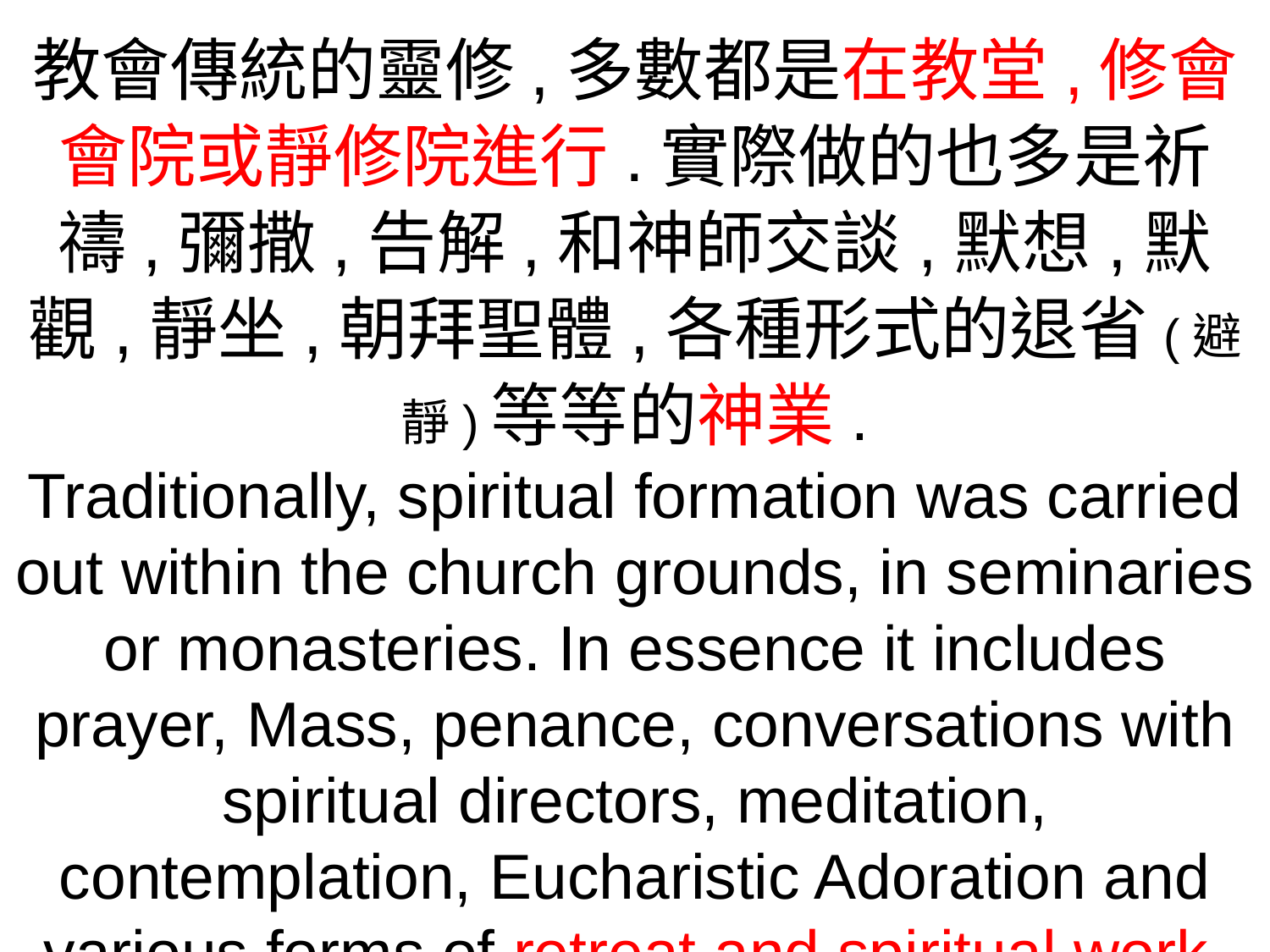

教會傳統的靈修,多數都是在教堂,修會會院或靜修院進行.實際做的也多是祈禱,彌撒,告解,和神師交談,默想,默觀,靜坐,朝拜聖體,各種形式的退省(避靜)等等的神業.
Traditionally, spiritual formation was carried out within the church grounds, in seminaries or monasteries. In essence it includes prayer, Mass, penance, conversations with spiritual directors, meditation, contemplation, Eucharistic Adoration and various forms of retreat and spiritual work.